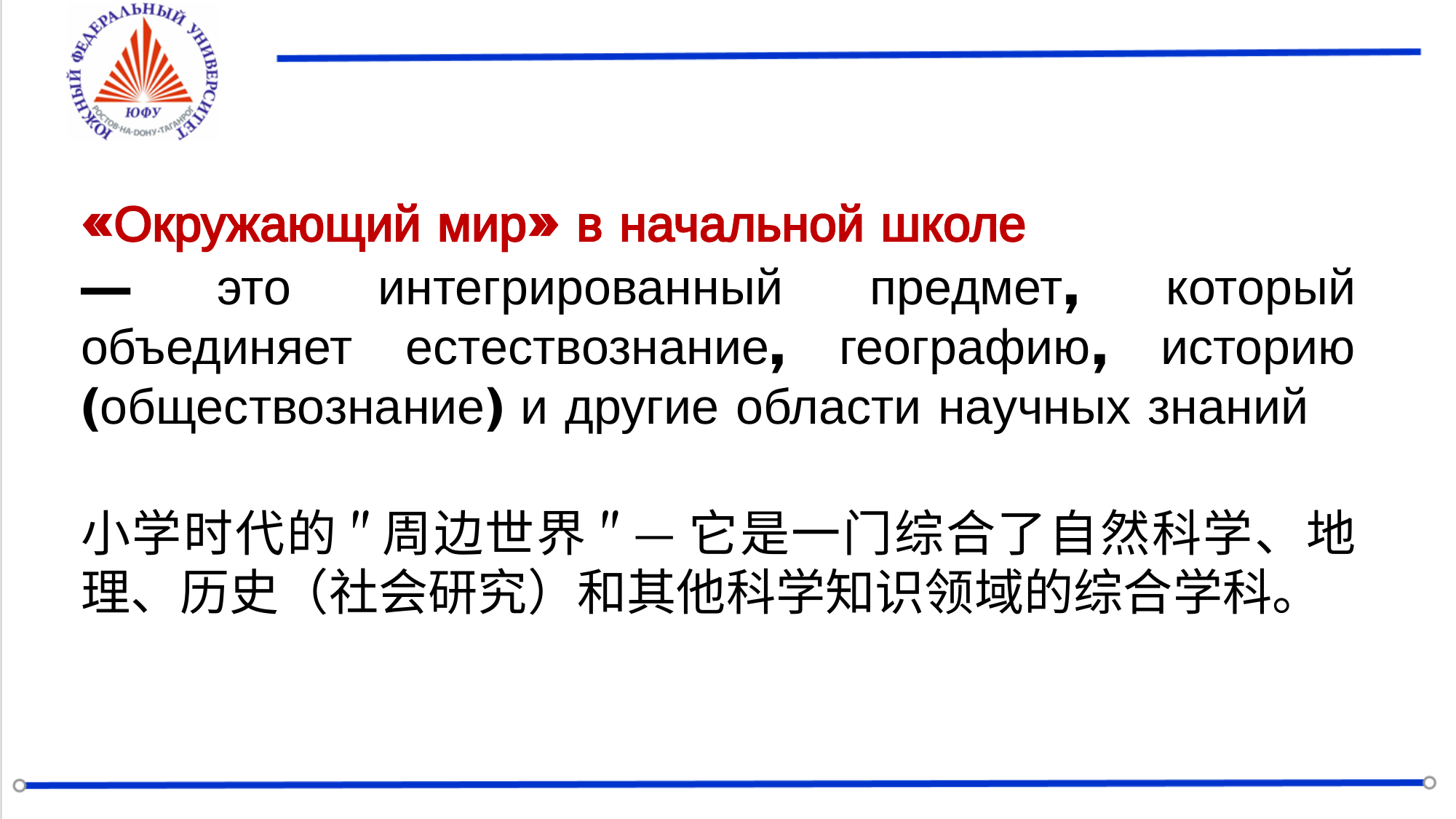

«Окружающий мир» в начальной школе
— это интегрированный предмет, который объединяет естествознание, географию, историю (обществознание) и другие области научных знаний

小学时代的"周边世界" —它是一门综合了自然科学、地理、历史（社会研究）和其他科学知识领域的综合学科。